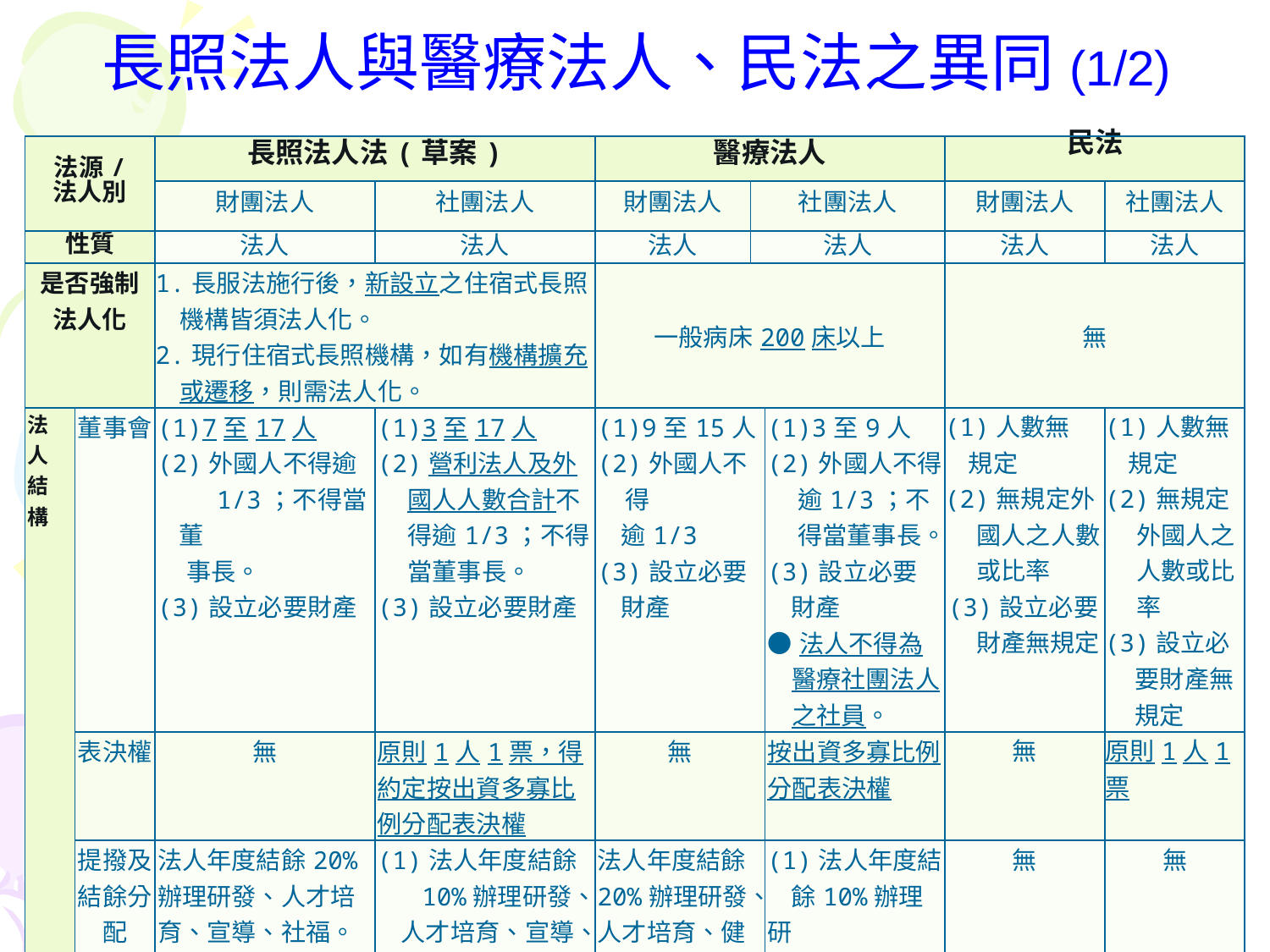

# 長照法人與醫療法人、民法之異同(1/2)
| 法源/ 法人別 |  | 長照法人法(草案) |  | 醫療法人 |  |  | 民法 |  |
| --- | --- | --- | --- | --- | --- | --- | --- | --- |
|  |  | 財團法人 | 社團法人 | 財團法人 | 社團法人 |  | 財團法人 | 社團法人 |
| 性質 |  | 法人 | 法人 | 法人 | 法人 |  | 法人 | 法人 |
| 是否強制 法人化 |  | 1.長服法施行後，新設立之住宿式長照機構皆須法人化。 2.現行住宿式長照機構，如有機構擴充或遷移，則需法人化。 |  | 一般病床200床以上 |  |  | 無 |  |
| 法 人 結 構 | 董事會 | (1)7至17人 (2)外國人不得逾 1/3；不得當董 事長。 (3)設立必要財產 | (1)3至17人 (2)營利法人及外國人人數合計不得逾1/3；不得當董事長。 (3)設立必要財產 | (1)9至15人 (2)外國人不得 逾1/3 (3)設立必要 財產 |  | (1)3至9人 (2)外國人不得逾1/3；不得當董事長。 (3)設立必要 財產 ●法人不得為醫療社團法人之社員。 | (1)人數無 規定 (2)無規定外國人之人數或比率 (3)設立必要財產無規定 | (1)人數無 規定 (2)無規定外國人之人數或比率 (3)設立必要財產無規定 |
|  | 表決權 | 無 | 原則1人1票，得約定按出資多寡比例分配表決權 | 無 |  | 按出資多寡比例分配表決權 | 無 | 原則1人1票 |
|  | 提撥及 結餘分配 | 法人年度結餘20%辦理研發、人才培育、宣導、社福。 | (1)法人年度結餘 10%辦理研發、 人才培育、宣導、 社福。 (2)20%營運資金。 (3)結餘可分配 | 法人年度結餘20%辦理研發、人才培育、健康教育、醫療救濟、社區醫療及社福。 |  | (1)法人年度結 餘10%辦理研 發、人才培 育、宣導、 社福。 (2)20%營運資金。 | 無 | 無 |
62